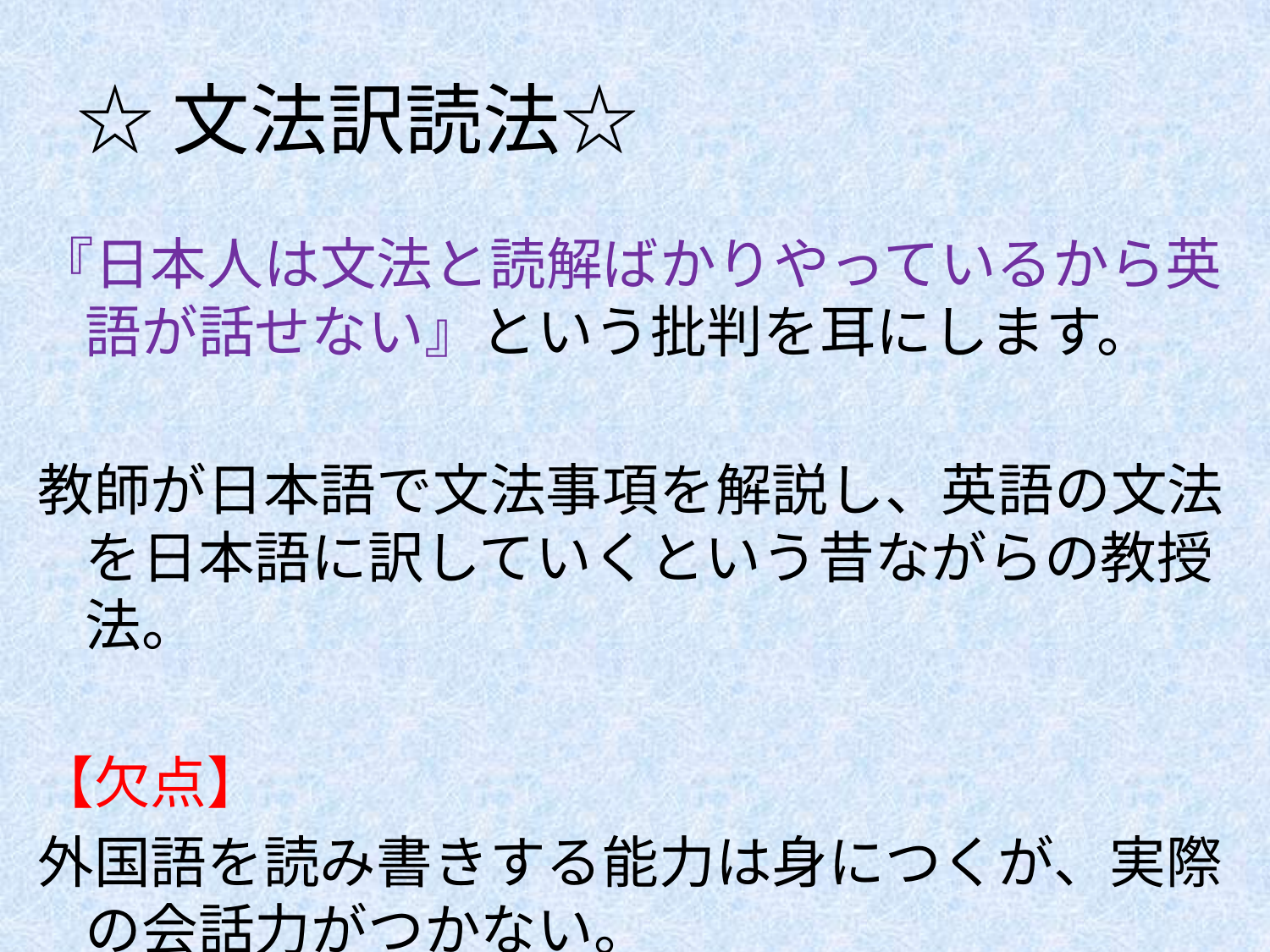

# ☆文法訳読法☆
『日本人は文法と読解ばかりやっているから英語が話せない』という批判を耳にします。

教師が日本語で文法事項を解説し、英語の文法を日本語に訳していくという昔ながらの教授法。

【欠点】
外国語を読み書きする能力は身につくが、実際の会話力がつかない。